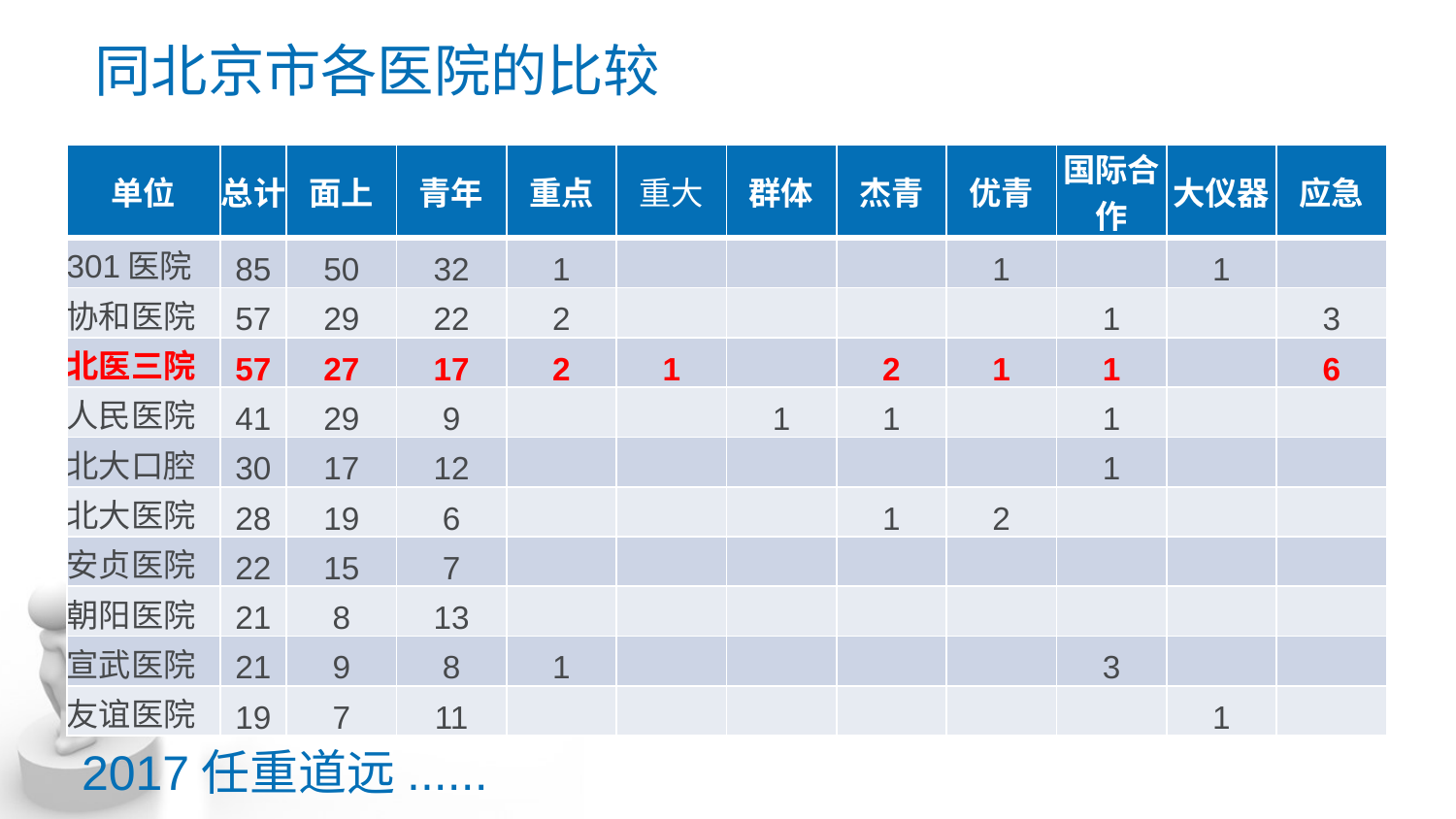

# 同北京市各医院的比较
| 单位 | 总计 | 面上 | 青年 | 重点 | 重大 | 群体 | 杰青 | 优青 | 国际合作 | 大仪器 | 应急 |
| --- | --- | --- | --- | --- | --- | --- | --- | --- | --- | --- | --- |
| 301医院 | 85 | 50 | 32 | 1 |  |  |  | 1 |  | 1 |  |
| 协和医院 | 57 | 29 | 22 | 2 |  |  |  |  | 1 |  | 3 |
| 北医三院 | 57 | 27 | 17 | 2 | 1 |  | 2 | 1 | 1 |  | 6 |
| 人民医院 | 41 | 29 | 9 |  |  | 1 | 1 |  | 1 |  |  |
| 北大口腔 | 30 | 17 | 12 |  |  |  |  |  | 1 |  |  |
| 北大医院 | 28 | 19 | 6 |  |  |  | 1 | 2 |  |  |  |
| 安贞医院 | 22 | 15 | 7 |  |  |  |  |  |  |  |  |
| 朝阳医院 | 21 | 8 | 13 |  |  |  |  |  |  |  |  |
| 宣武医院 | 21 | 9 | 8 | 1 |  |  |  |  | 3 |  |  |
| 友谊医院 | 19 | 7 | 11 |  |  |  |  |  |  | 1 |  |
2017任重道远......